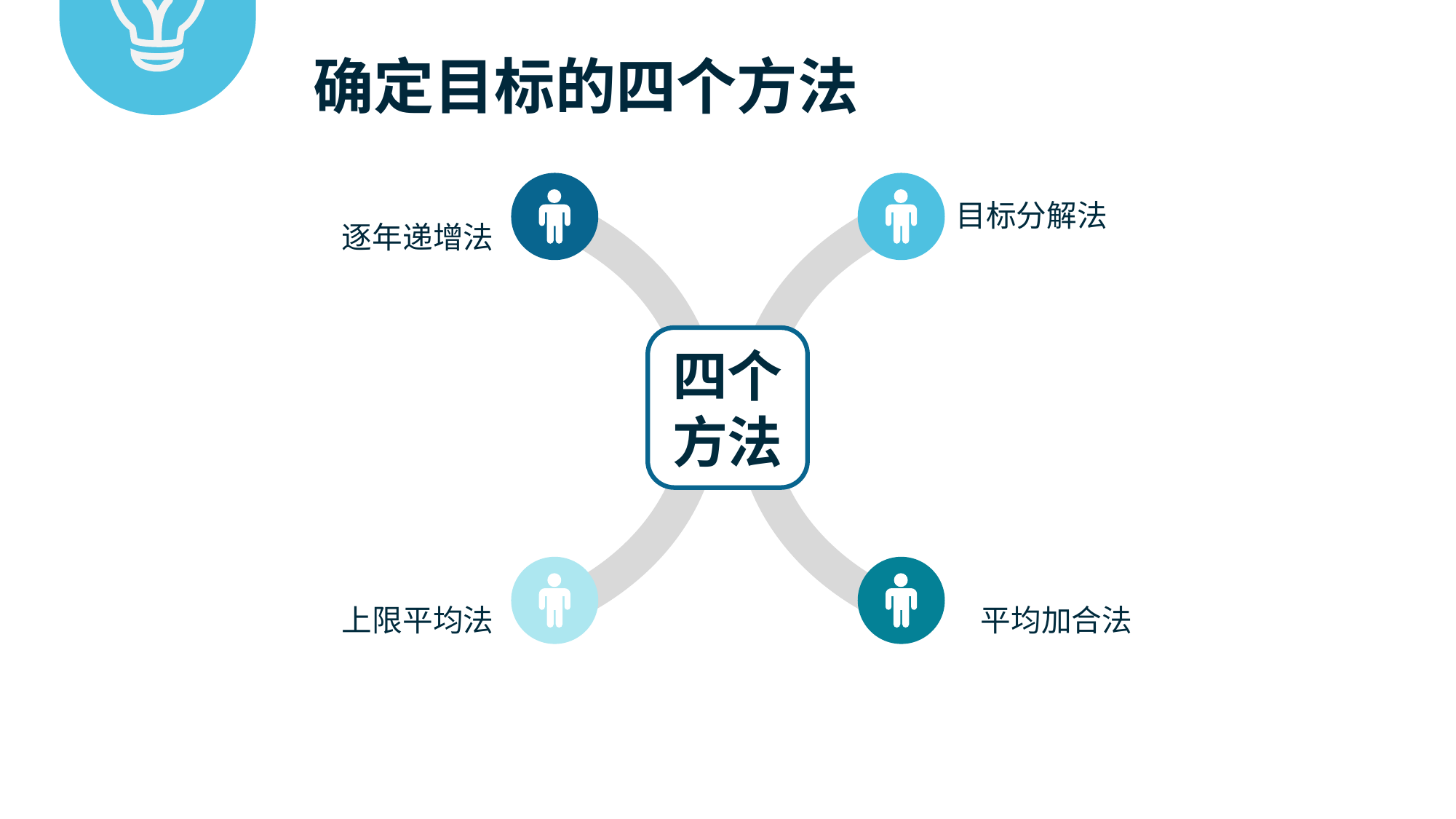

确定目标的四个方法

目标分解法

逐年递增法
四个方法

上限平均法
平均加合法